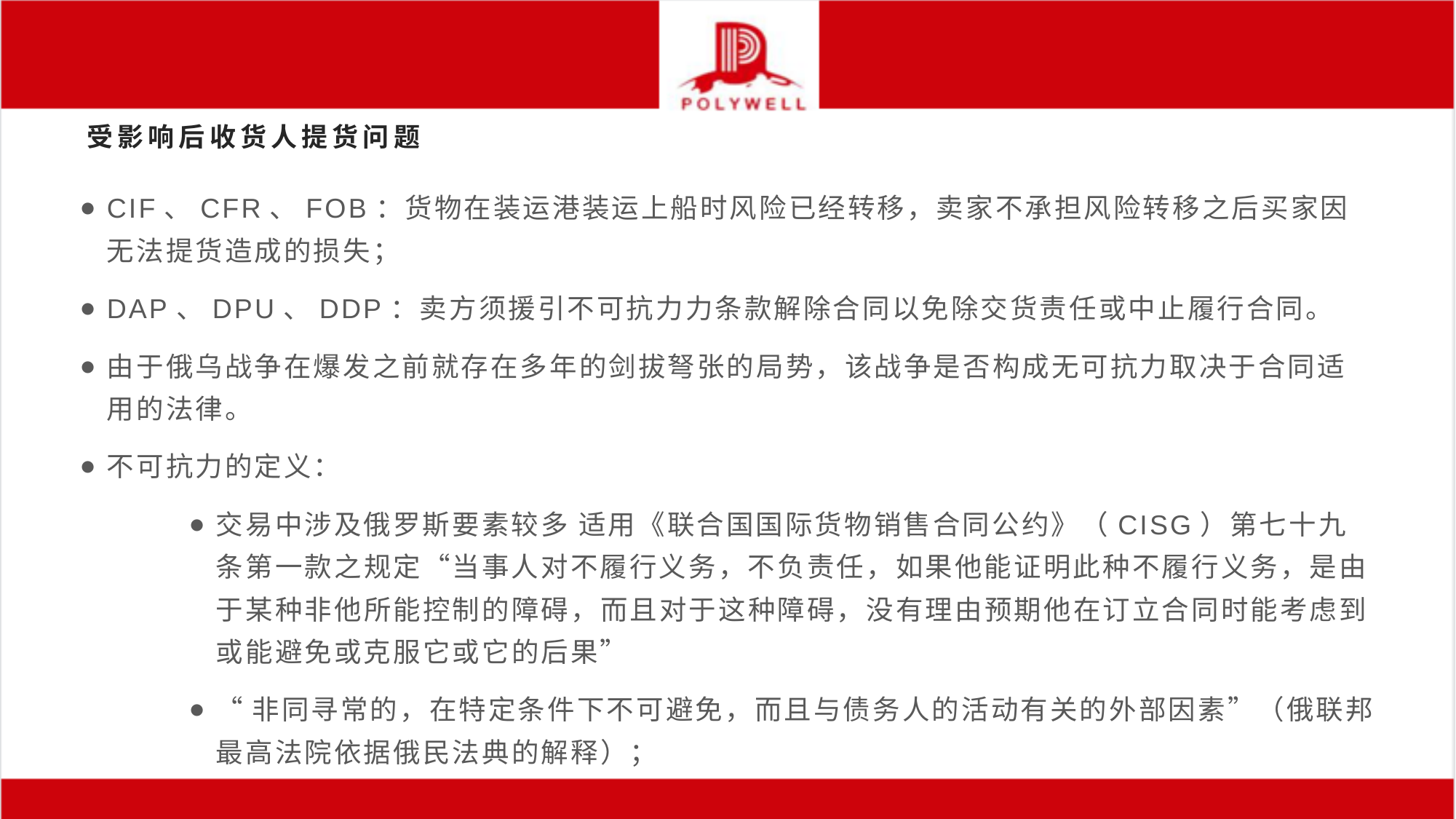

# 受影响后收货人提货问题
CIF、CFR、FOB：货物在装运港装运上船时风险已经转移，卖家不承担风险转移之后买家因无法提货造成的损失；
DAP、DPU、DDP：卖方须援引不可抗力力条款解除合同以免除交货责任或中止履行合同。
由于俄乌战争在爆发之前就存在多年的剑拔弩张的局势，该战争是否构成无可抗力取决于合同适用的法律。
不可抗力的定义：
交易中涉及俄罗斯要素较多 适用《联合国国际货物销售合同公约》（CISG）第七十九条第一款之规定“当事人对不履行义务，不负责任，如果他能证明此种不履行义务，是由于某种非他所能控制的障碍，而且对于这种障碍，没有理由预期他在订立合同时能考虑到或能避免或克服它或它的后果”
“非同寻常的，在特定条件下不可避免，而且与债务人的活动有关的外部因素”（俄联邦最高法院依据俄民法典的解释）；